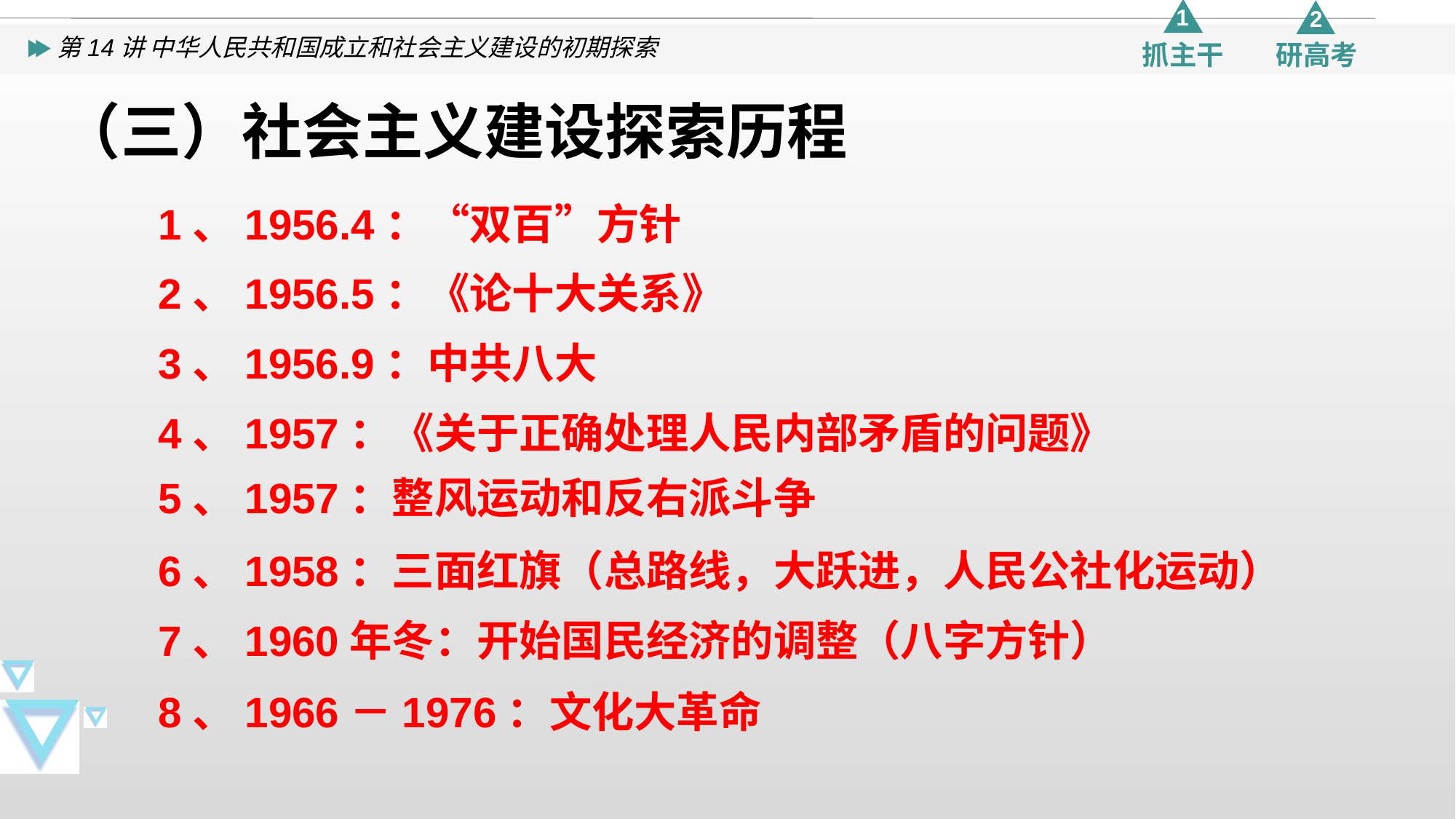

（三）社会主义建设探索历程
1、1956.4：“双百”方针
2、1956.5：《论十大关系》
3、1956.9：中共八大
4、1957：《关于正确处理人民内部矛盾的问题》
5、1957：整风运动和反右派斗争
6、1958：三面红旗（总路线，大跃进，人民公社化运动）
7、1960年冬：开始国民经济的调整（八字方针）
8、1966－1976：文化大革命